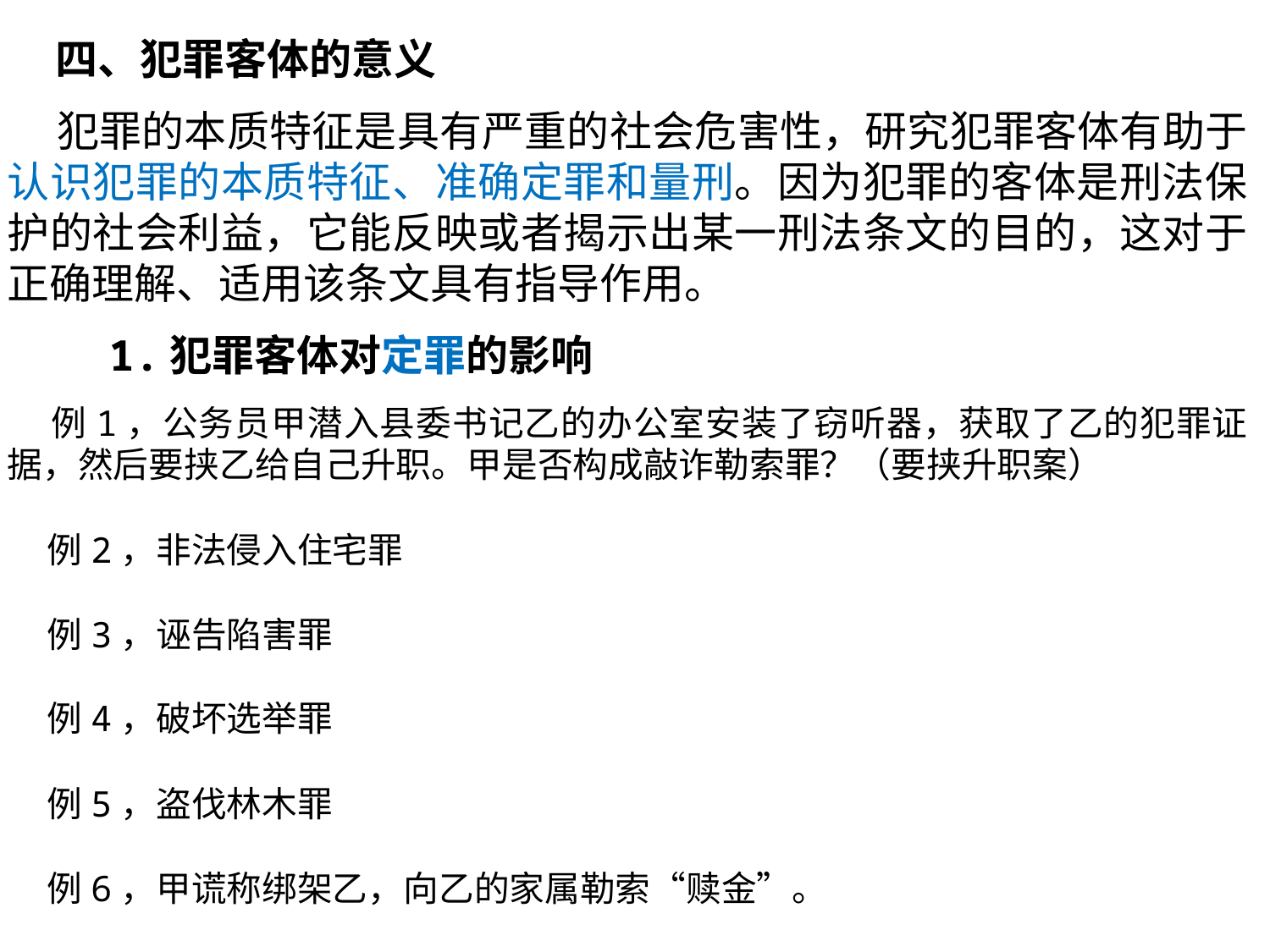

四、犯罪客体的意义

    犯罪的本质特征是具有严重的社会危害性，研究犯罪客体有助于认识犯罪的本质特征、准确定罪和量刑。因为犯罪的客体是刑法保护的社会利益，它能反映或者揭示出某一刑法条文的目的，这对于正确理解、适用该条文具有指导作用。

    1.犯罪客体对定罪的影响

    例1，公务员甲潜入县委书记乙的办公室安装了窃听器，获取了乙的犯罪证据，然后要挟乙给自己升职。甲是否构成敲诈勒索罪？（要挟升职案）

    例2，非法侵入住宅罪

    例3，诬告陷害罪

    例4，破坏选举罪

    例5，盗伐林木罪

    例6，甲谎称绑架乙，向乙的家属勒索“赎金”。